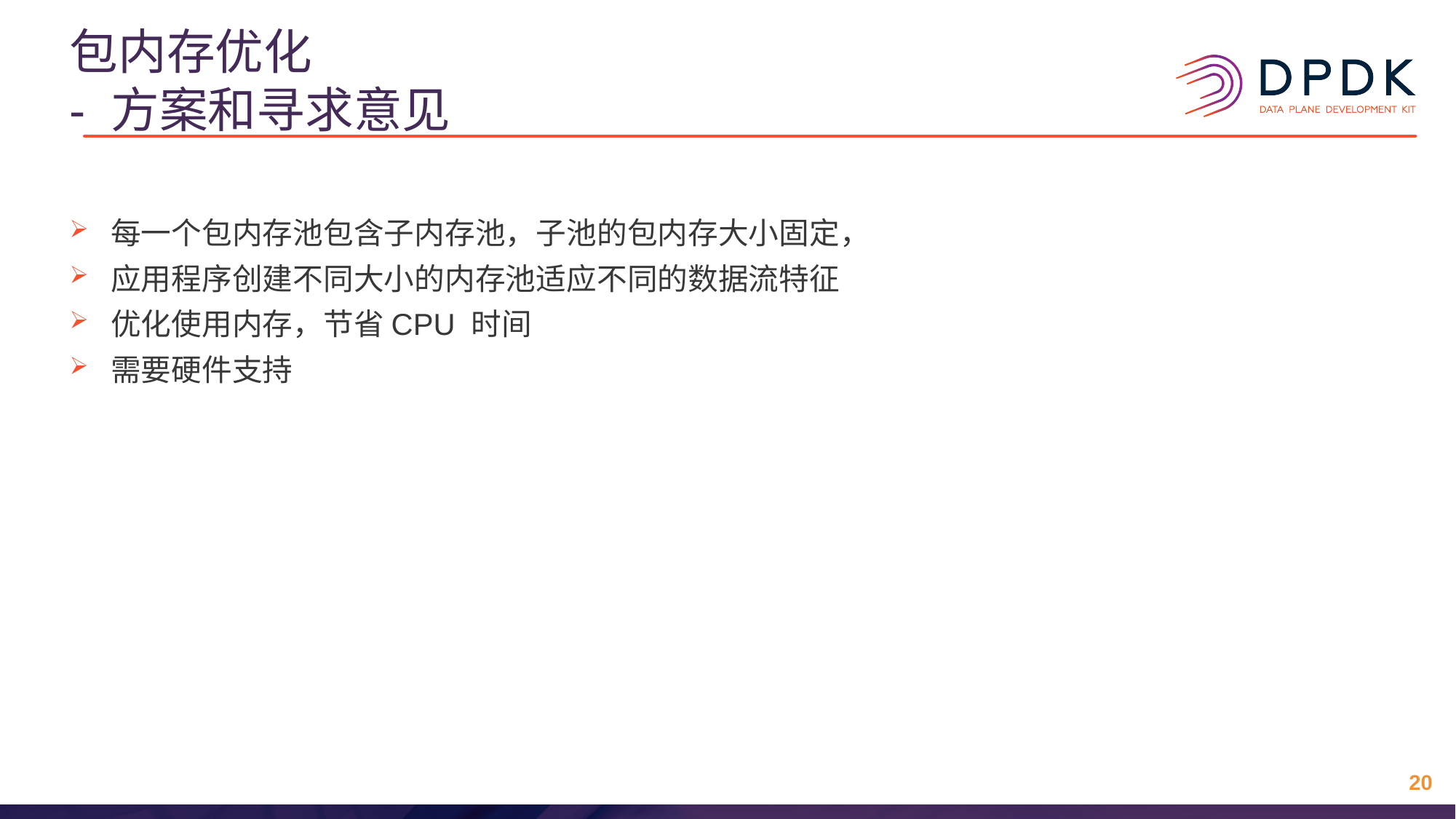

# 包内存优化 - 方案和寻求意见
每一个包内存池包含子内存池，子池的包内存大小固定，
应用程序创建不同大小的内存池适应不同的数据流特征
优化使用内存，节省CPU 时间
需要硬件支持